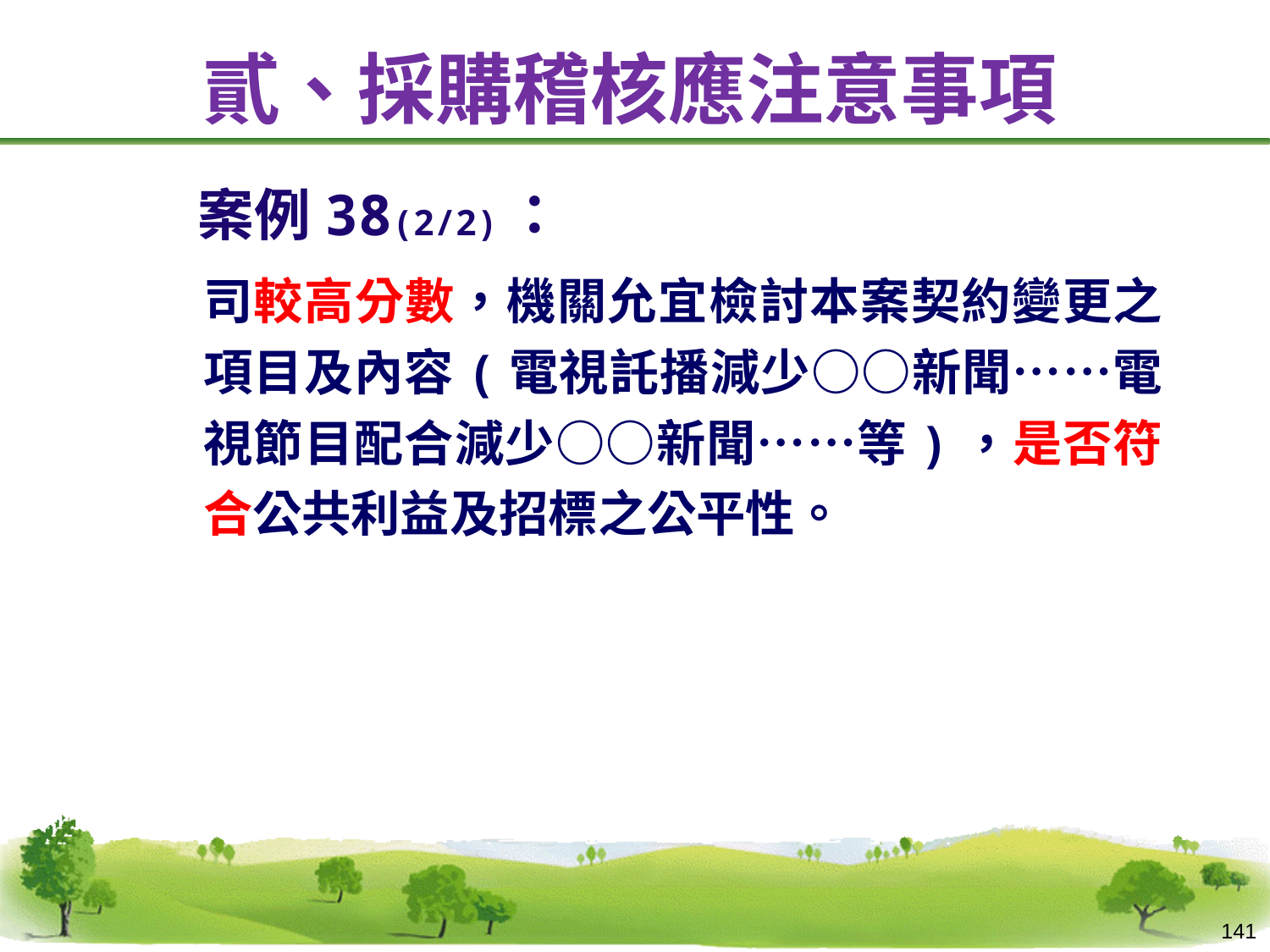

# 貳、採購稽核應注意事項
　案例38(2/2)：
司較高分數，機關允宜檢討本案契約變更之項目及內容(電視託播減少○○新聞……電視節目配合減少○○新聞……等)，是否符合公共利益及招標之公平性。
141